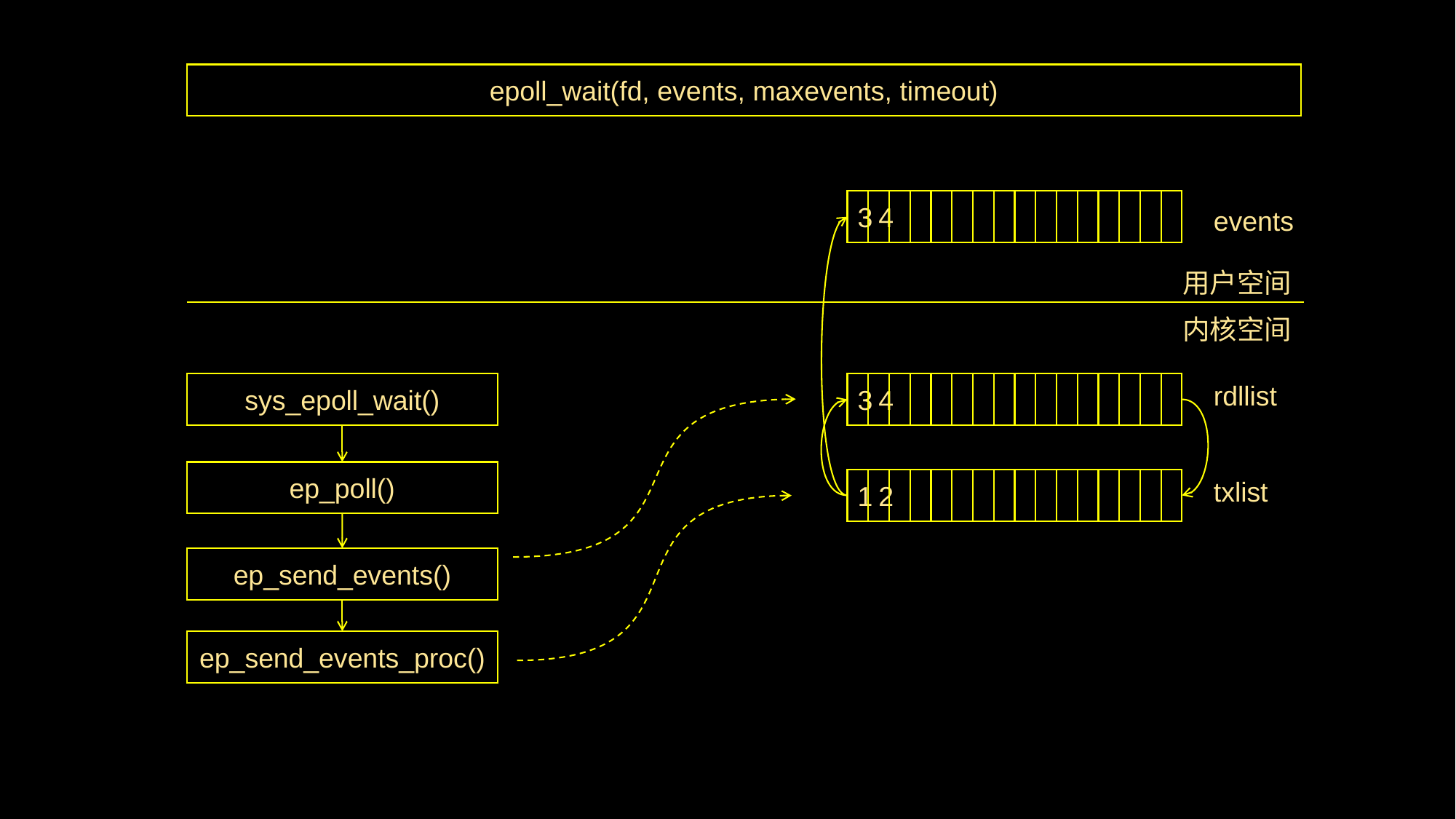

epoll_wait(fd, events, maxevents, timeout)
3
4

events
用户空间
内核空间
sys_epoll_wait()
3
4

rdllist
ep_poll()
1
2

txlist
ep_send_events()
ep_send_events_proc()